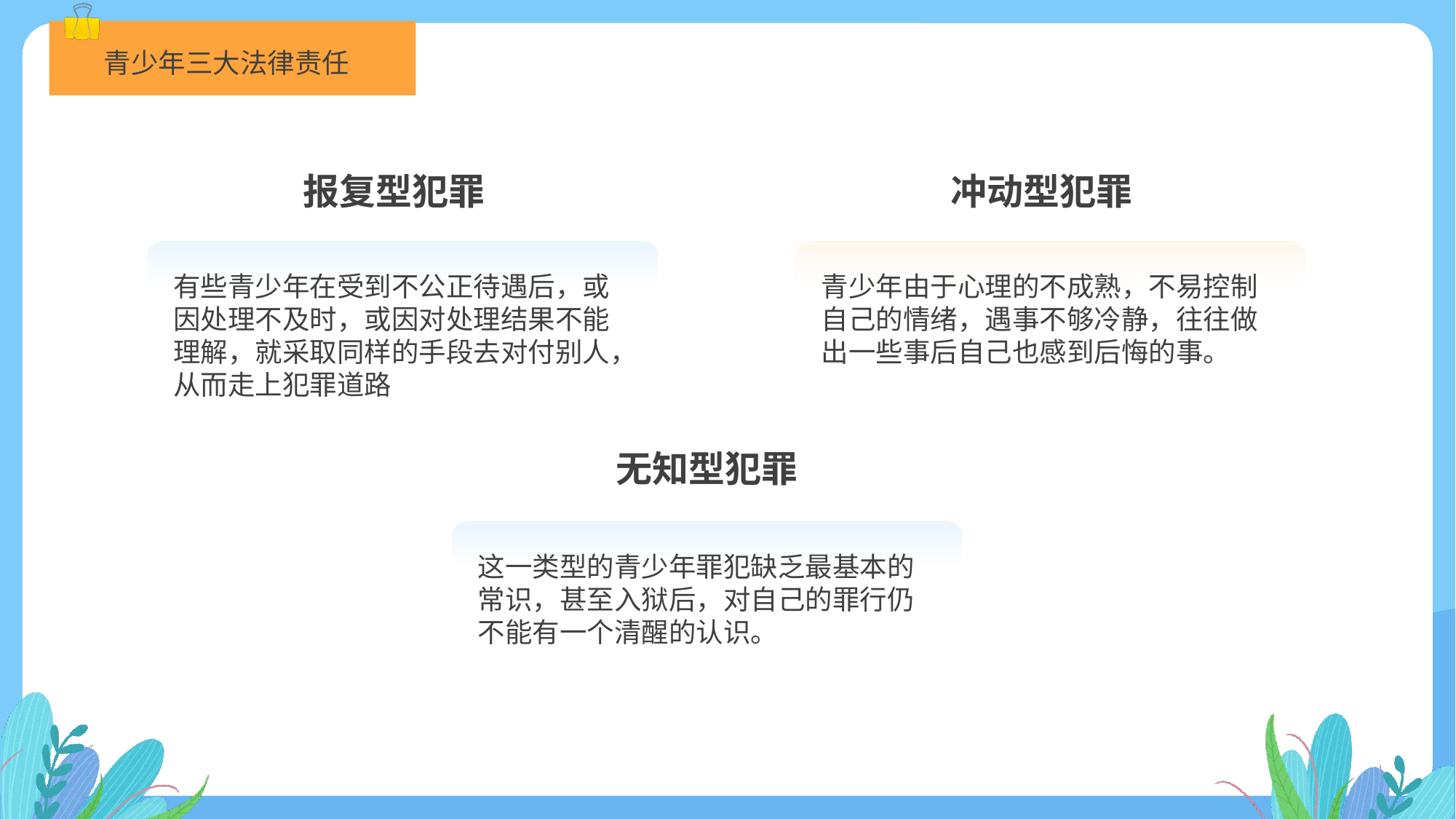

报复型犯罪
冲动型犯罪

有些青少年在受到不公正待遇后，或因处理不及时，或因对处理结果不能理解，就采取同样的手段去对付别人，从而走上犯罪道路

青少年由于心理的不成熟，不易控制自己的情绪，遇事不够冷静，往往做出一些事后自己也感到后悔的事。

无知型犯罪

这一类型的青少年罪犯缺乏最基本的常识，甚至入狱后，对自己的罪行仍不能有一个清醒的认识。